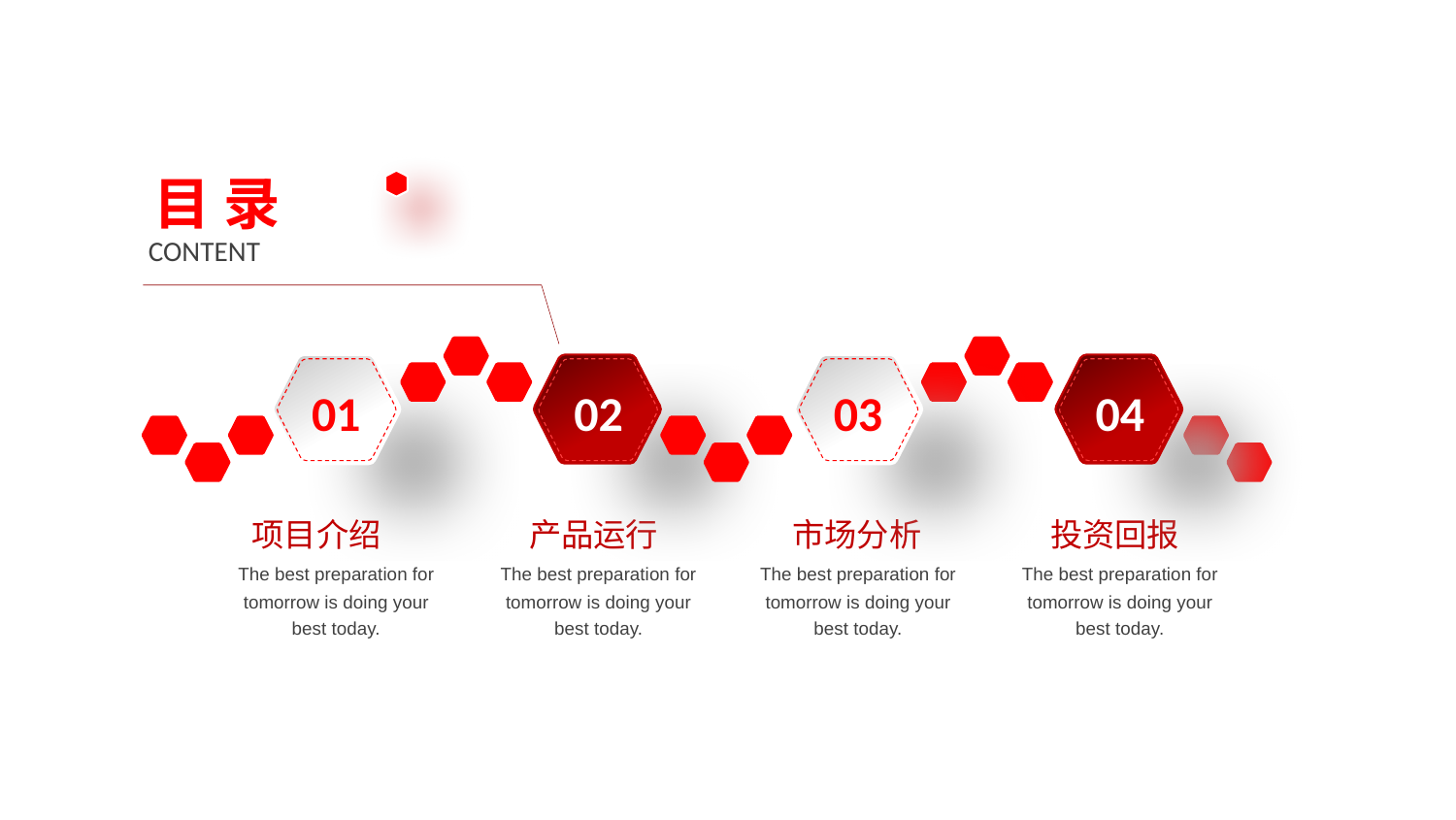

目 录

CONTENT

01
02
03
04

项目介绍
产品运行
投资回报
市场分析
The best preparation for tomorrow is doing your best today.
The best preparation for tomorrow is doing your best today.
The best preparation for tomorrow is doing your best today.
The best preparation for tomorrow is doing your best today.